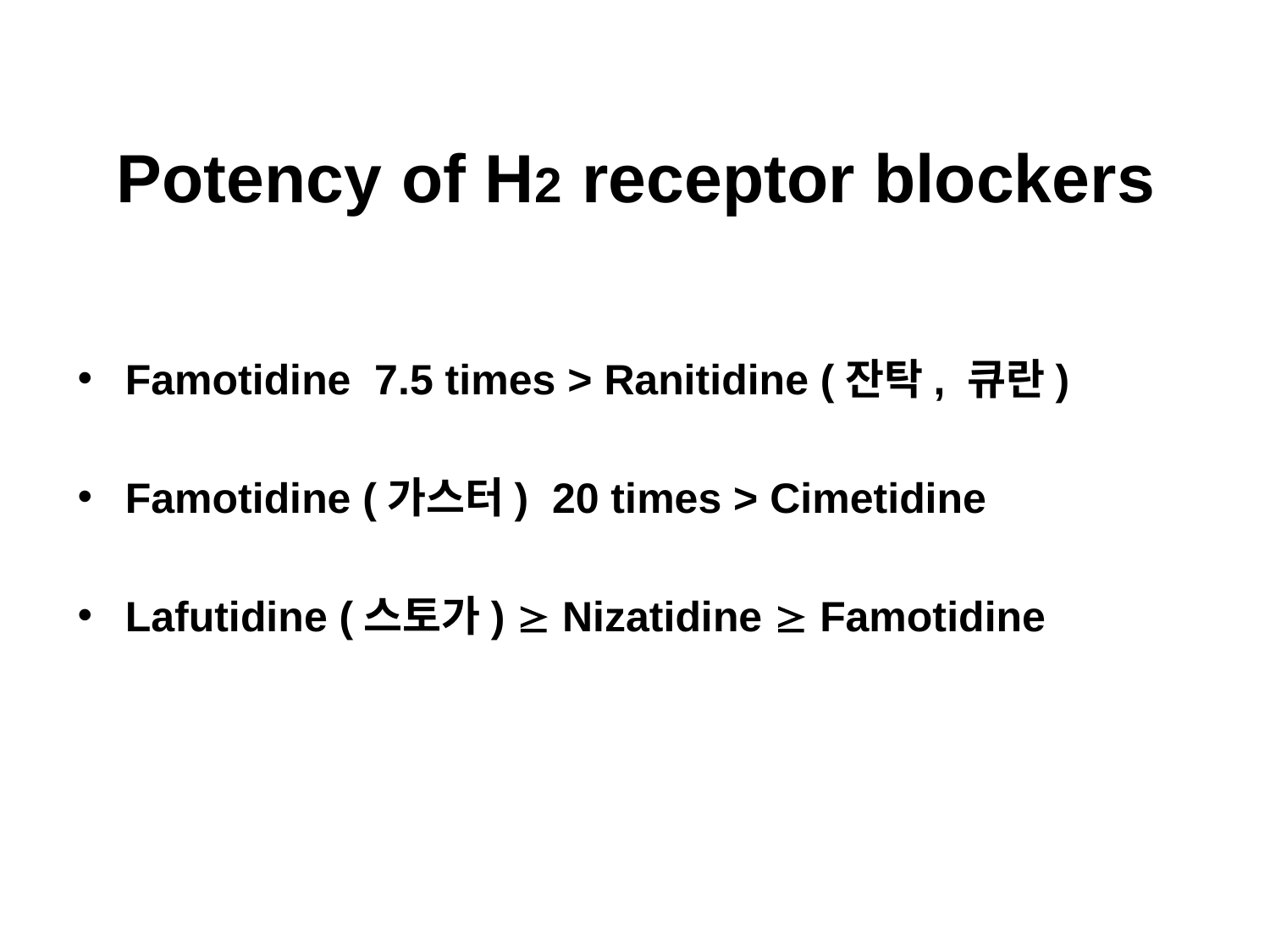

# Potency of H2 receptor blockers
Famotidine  7.5 times > Ranitidine (잔탁, 큐란)

Famotidine (가스터)  20 times > Cimetidine

Lafutidine (스토가) ≥ Nizatidine ≥ Famotidine